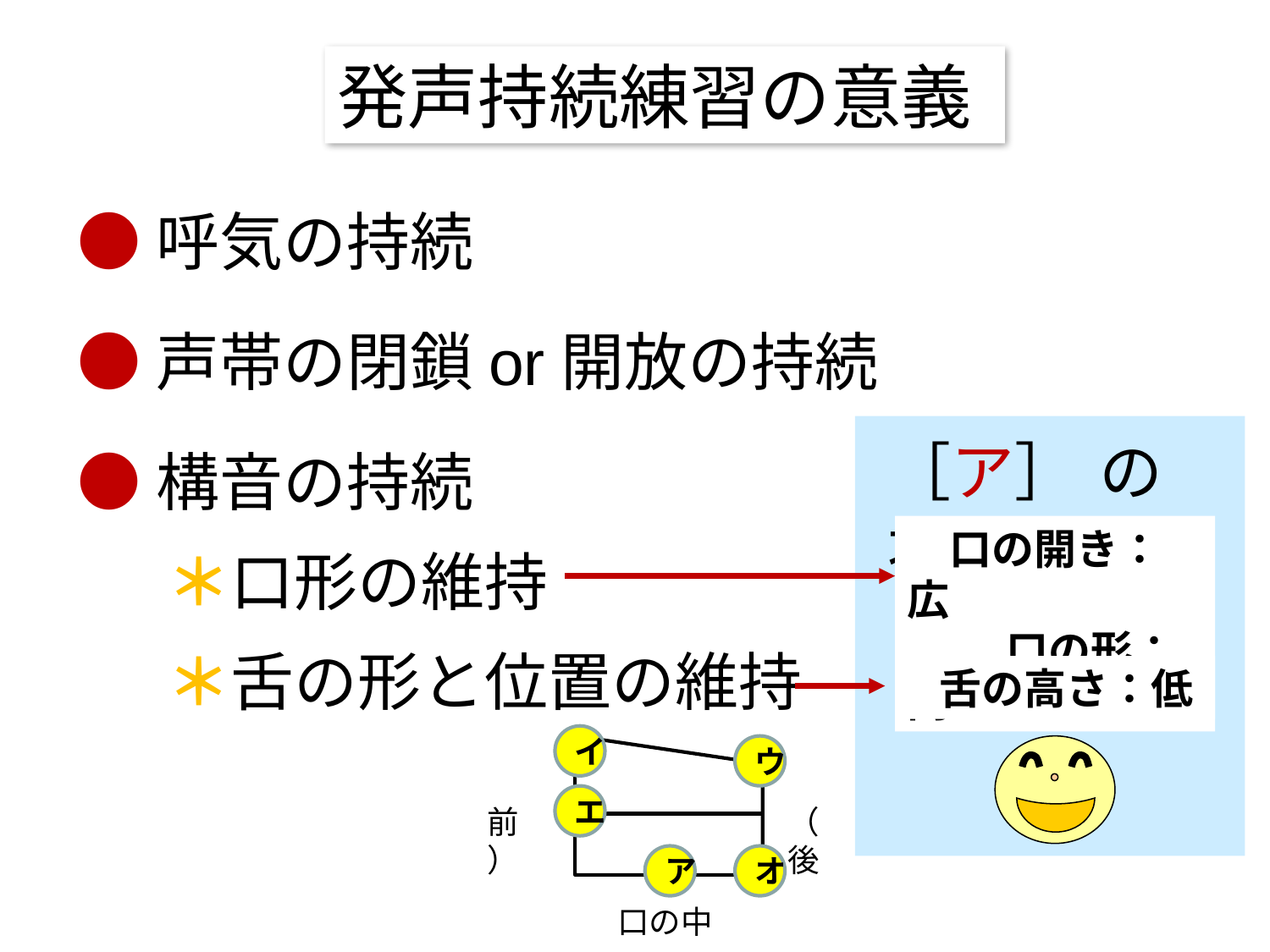

発声持続練習の意義
●呼気の持続
●声帯の閉鎖or開放の持続

［ア］　の場合
●構音の持続
　口の開き：広
　　　口の形：円
＊口形の維持
＊舌の形と位置の維持
　舌の高さ：低
イ
ウ
エ
前）
（後
ア
口の中

オ